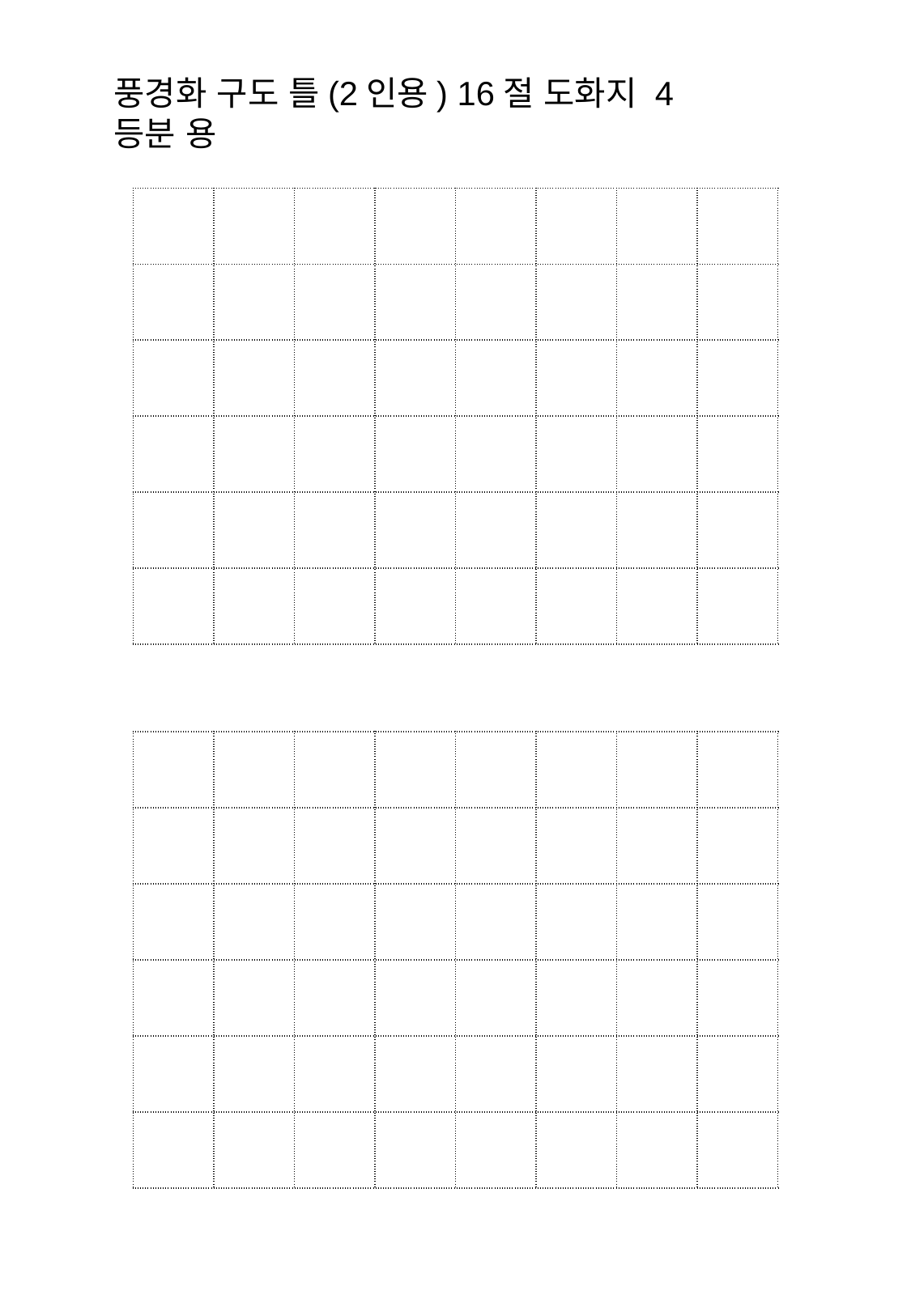

풍경화 구도 틀(2인용) 16절 도화지 4등분 용
|  |  |  |  |  |  |  |  |
| --- | --- | --- | --- | --- | --- | --- | --- |
|  |  |  |  |  |  |  |  |
|  |  |  |  |  |  |  |  |
|  |  |  |  |  |  |  |  |
|  |  |  |  |  |  |  |  |
|  |  |  |  |  |  |  |  |
|  |  |  |  |  |  |  |  |
| --- | --- | --- | --- | --- | --- | --- | --- |
|  |  |  |  |  |  |  |  |
|  |  |  |  |  |  |  |  |
|  |  |  |  |  |  |  |  |
|  |  |  |  |  |  |  |  |
|  |  |  |  |  |  |  |  |